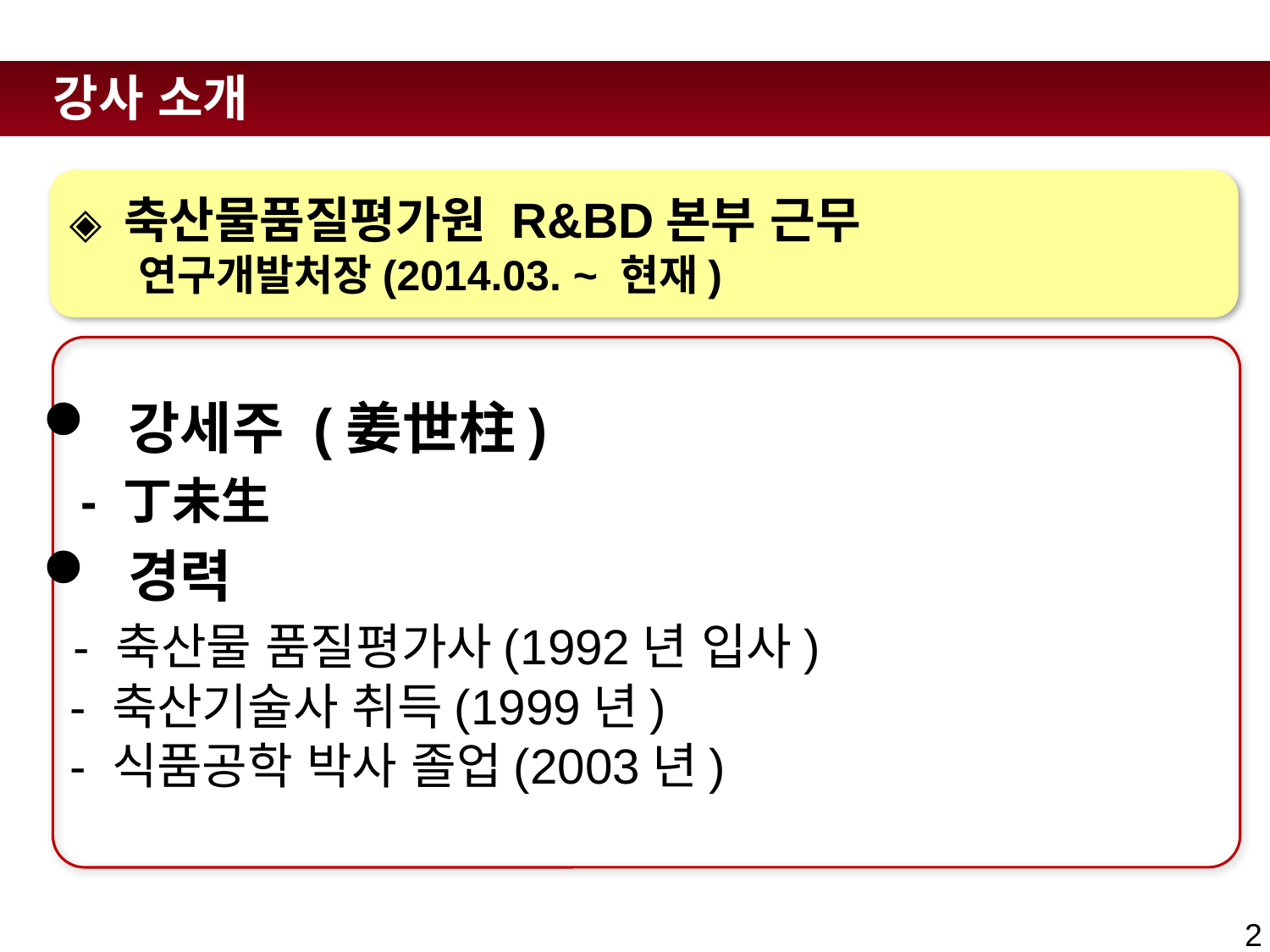

강사 소개
◈ 축산물품질평가원 R&BD본부 근무
     연구개발처장(2014.03. ~ 현재)

 강세주 (姜世柱)
 - 丁未生
 경력
  - 축산물 품질평가사(1992년 입사)
  - 축산기술사 취득(1999년)
  - 식품공학 박사 졸업(2003년)

2